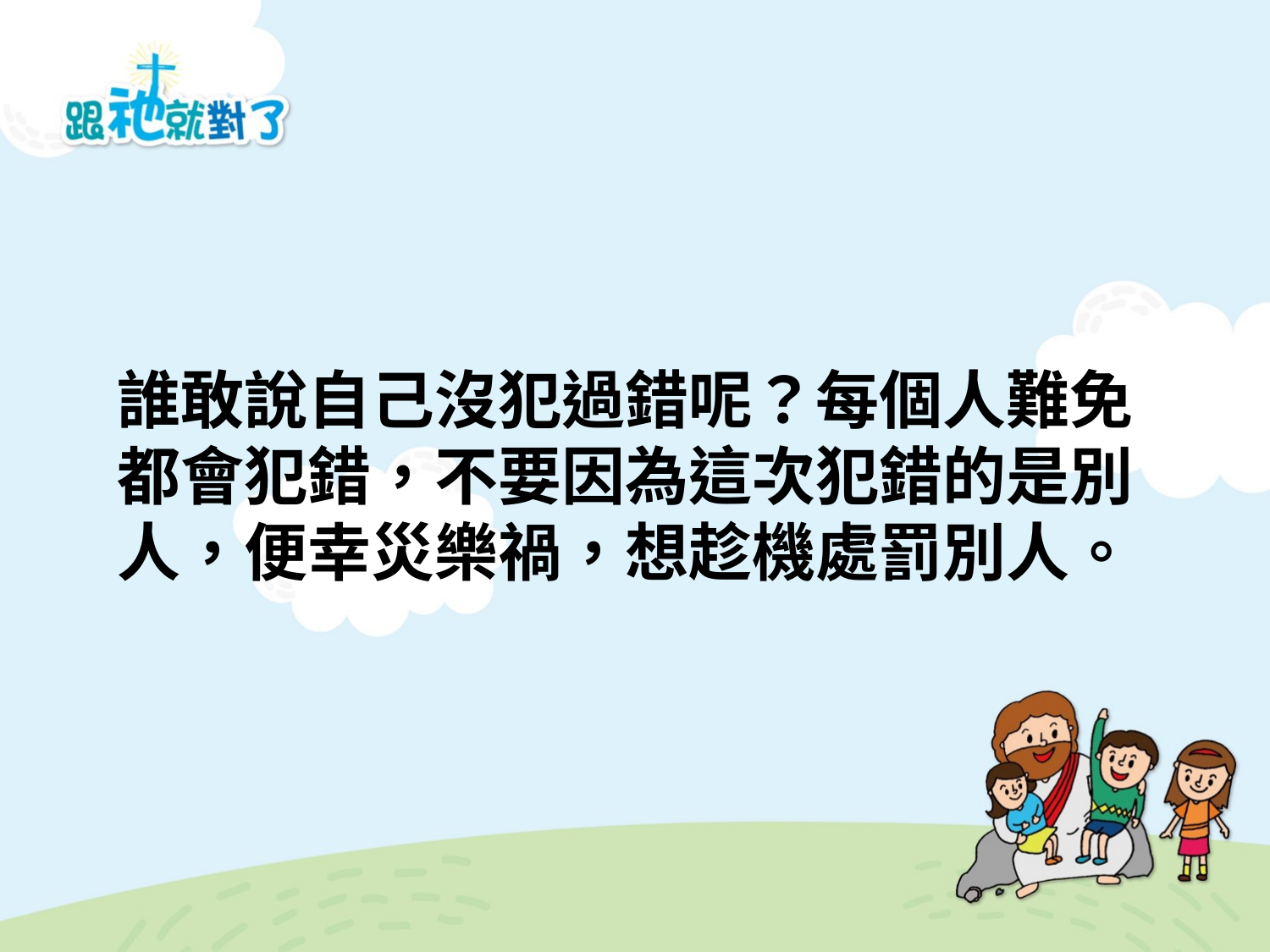

誰敢說自己沒犯過錯呢？每個人難免都會犯錯，不要因為這次犯錯的是別人，便幸災樂禍，想趁機處罰別人。